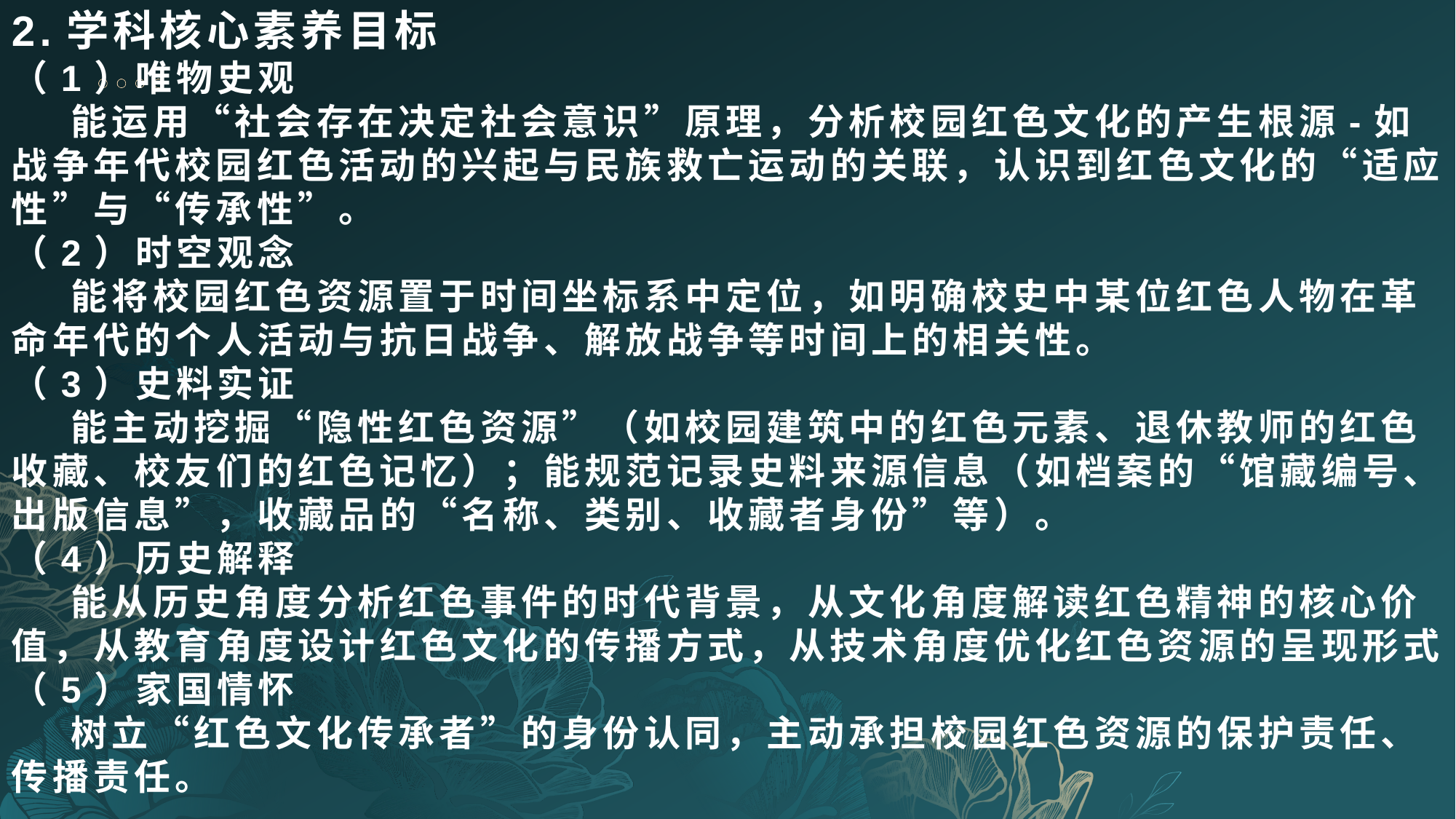

2.学科核心素养目标
（1）唯物史观
    能运用“社会存在决定社会意识”原理，分析校园红色文化的产生根源-如
战争年代校园红色活动的兴起与民族救亡运动的关联，认识到红色文化的“适应
性”与“传承性”。
（2）时空观念
    能将校园红色资源置于时间坐标系中定位，如明确校史中某位红色人物在革
命年代的个人活动与抗日战争、解放战争等时间上的相关性。
（3）史料实证
    能主动挖掘“隐性红色资源”（如校园建筑中的红色元素、退休教师的红色
收藏、校友们的红色记忆）；能规范记录史料来源信息（如档案的“馆藏编号、
出版信息”，收藏品的“名称、类别、收藏者身份”等）。
（4）历史解释
    能从历史角度分析红色事件的时代背景，从文化角度解读红色精神的核心价
值，从教育角度设计红色文化的传播方式，从技术角度优化红色资源的呈现形式
（5）家国情怀
    树立“红色文化传承者”的身份认同，主动承担校园红色资源的保护责任、
传播责任。